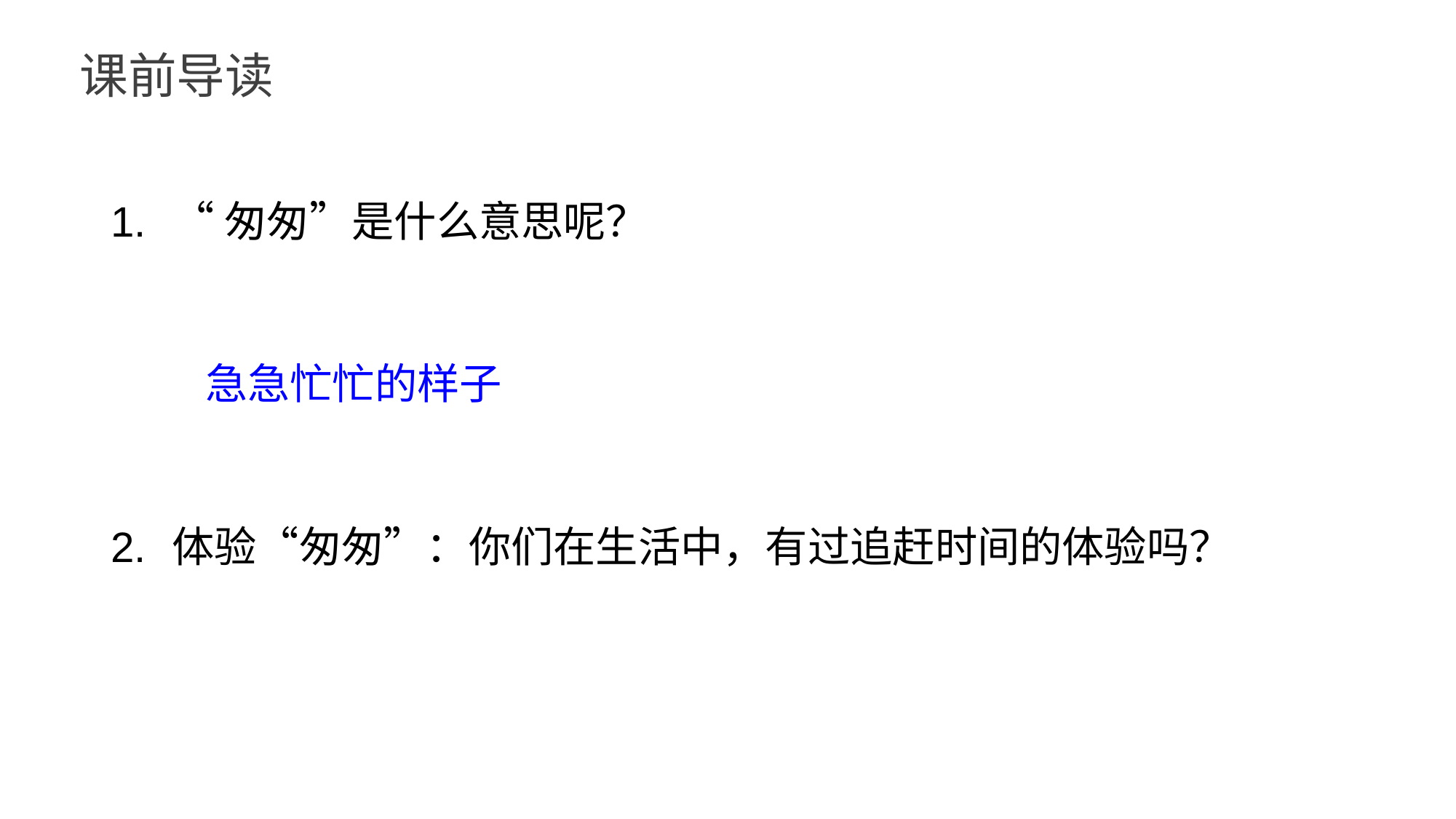

课前导读
“匆匆”是什么意思呢？
急急忙忙的样子
体验“匆匆”：你们在生活中，有过追赶时间的体验吗？